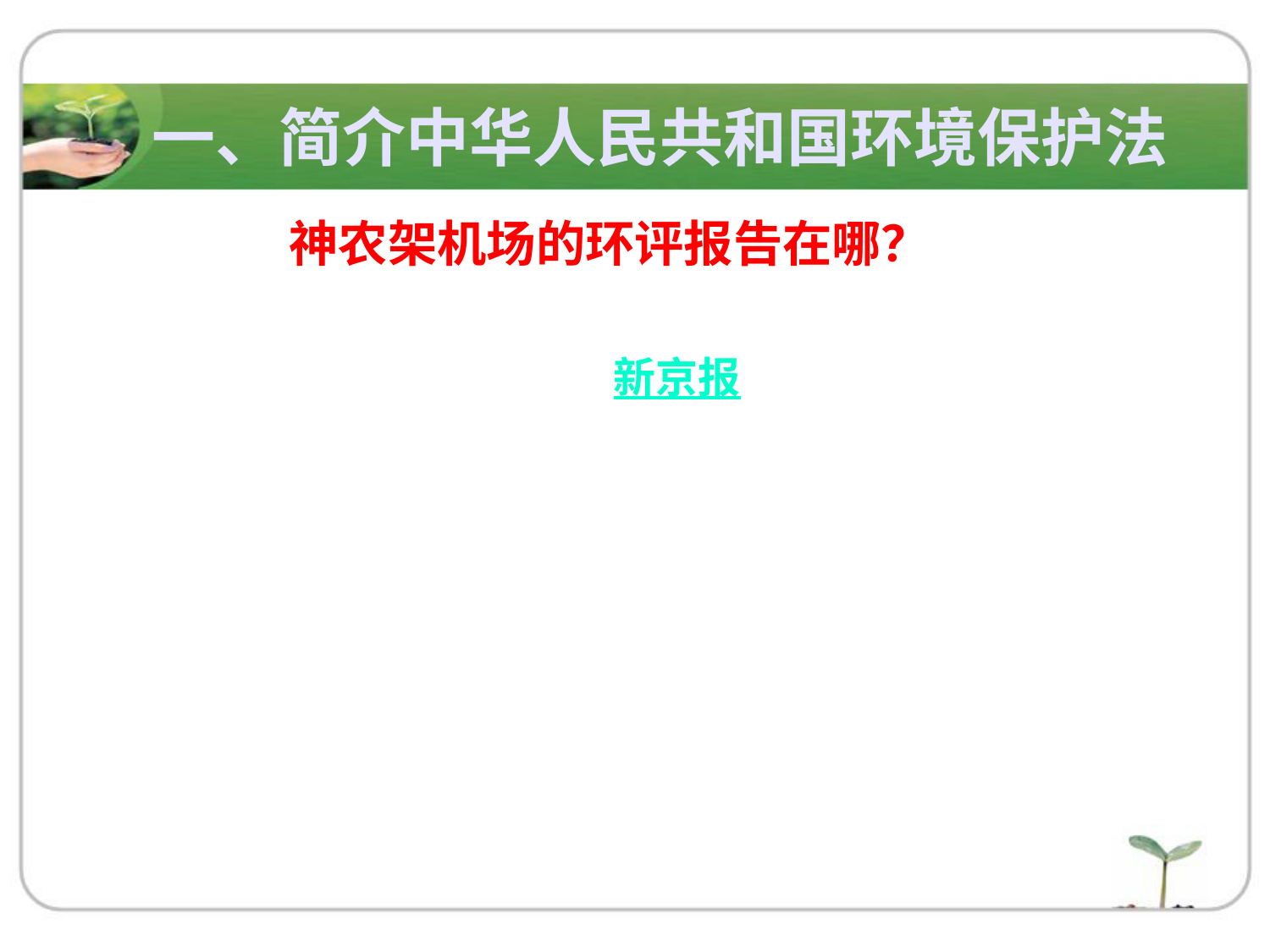

一、简介中华人民共和国环境保护法
神农架机场的环评报告在哪？
2014-05-05 新京报(北京)

      去年，湖北神农架在国家级自然保护区“削峰填谷”建造机场的报道，曾引发舆论忧虑，但当地却拒绝公布环评报告，称通航后给说法。

       而今，神农架机场已于5月8日正式通航，记者致电当地环保局，却依然被告知“环保报告涉及秘密”，目前没有计划对外公布。